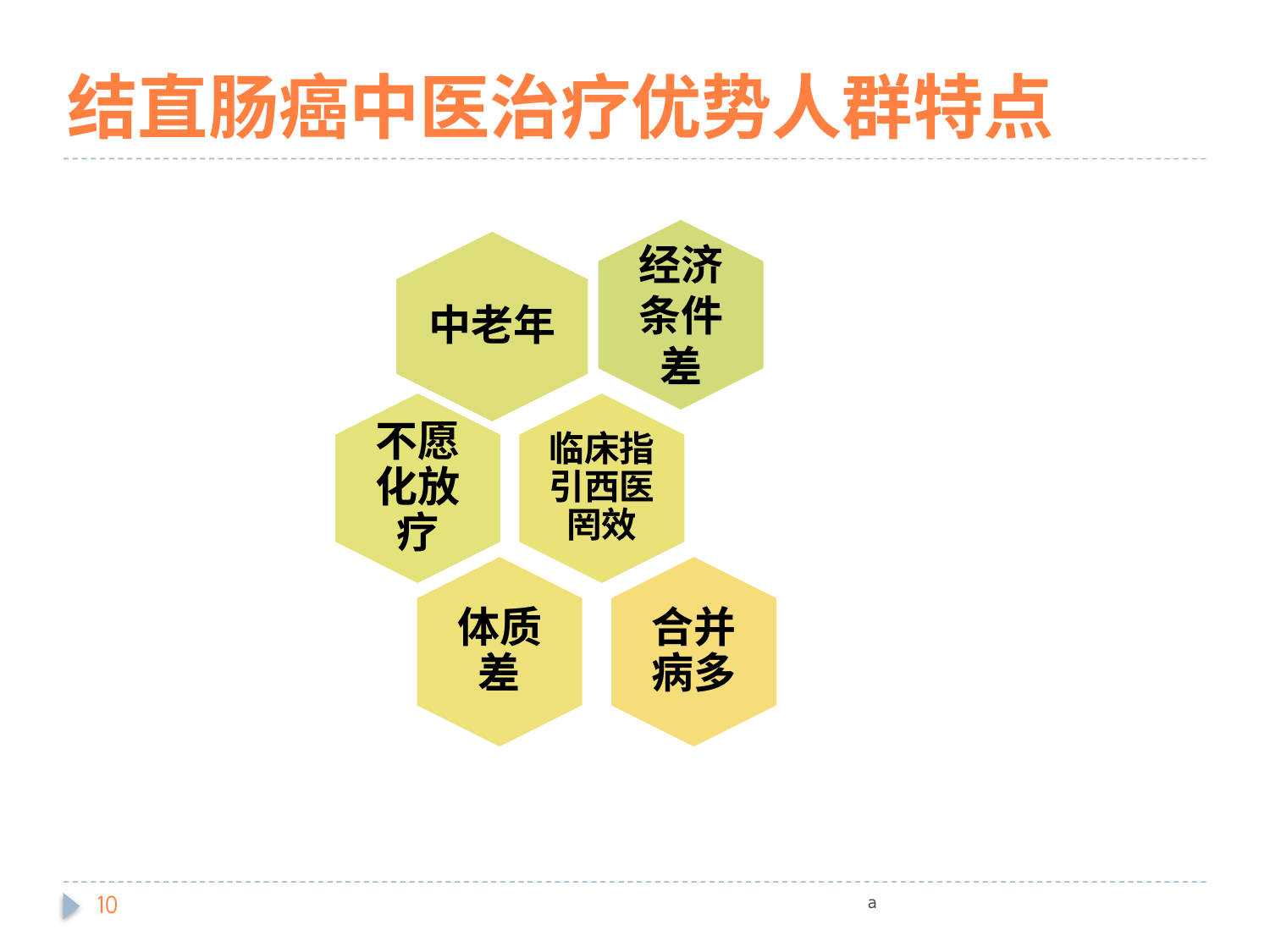

结直肠癌中医治疗优势人群特点
经济条件差
中老年
不愿化放疗
临床指引西医罔效
体质差

合并病多

10
a